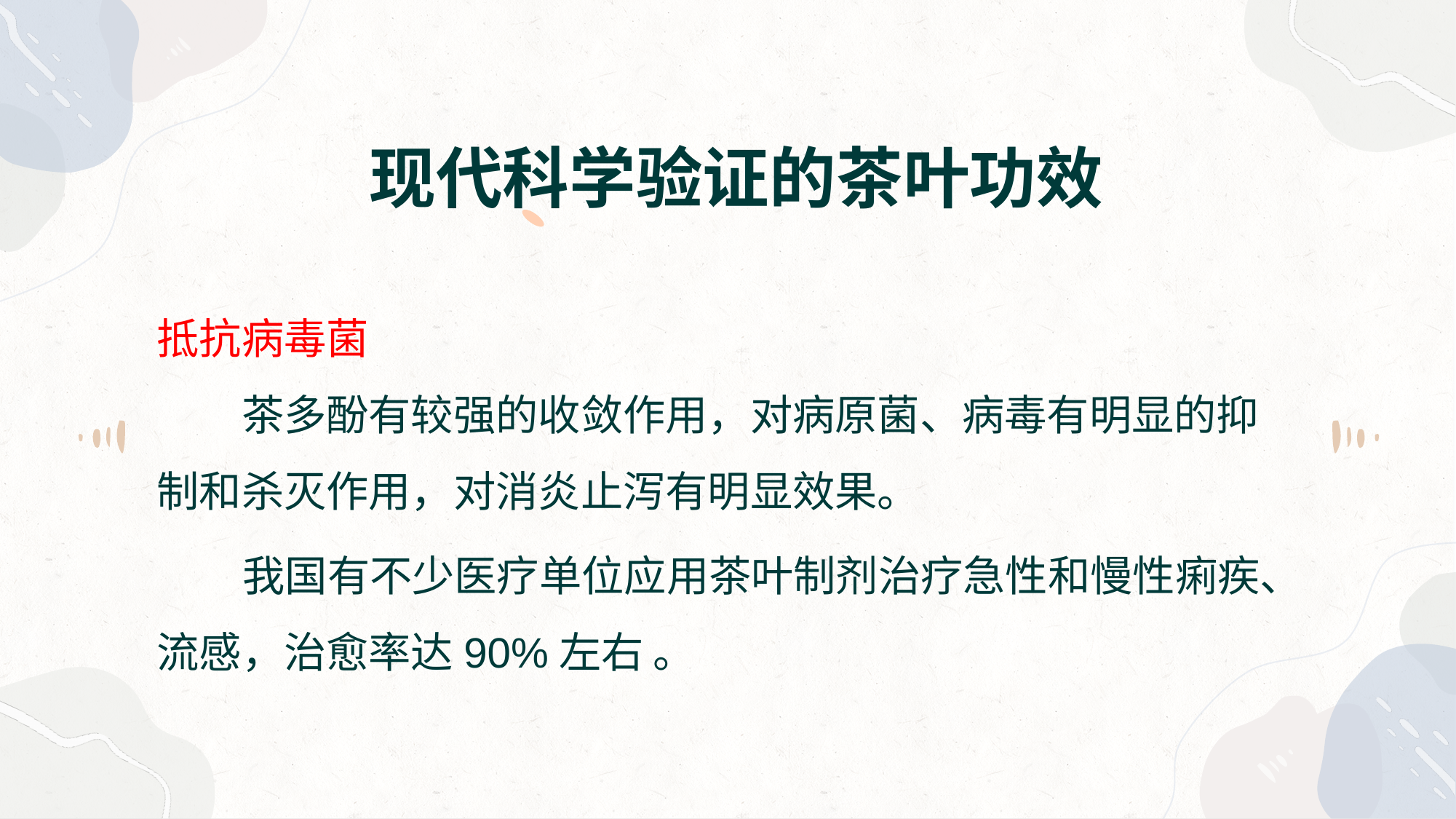

现代科学验证的茶叶功效

抵抗病毒菌
　　茶多酚有较强的收敛作用，对病原菌、病毒有明显的抑制和杀灭作用，对消炎止泻有明显效果。
        我国有不少医疗单位应用茶叶制剂治疗急性和慢性痢疾、流感，治愈率达90%左右 。